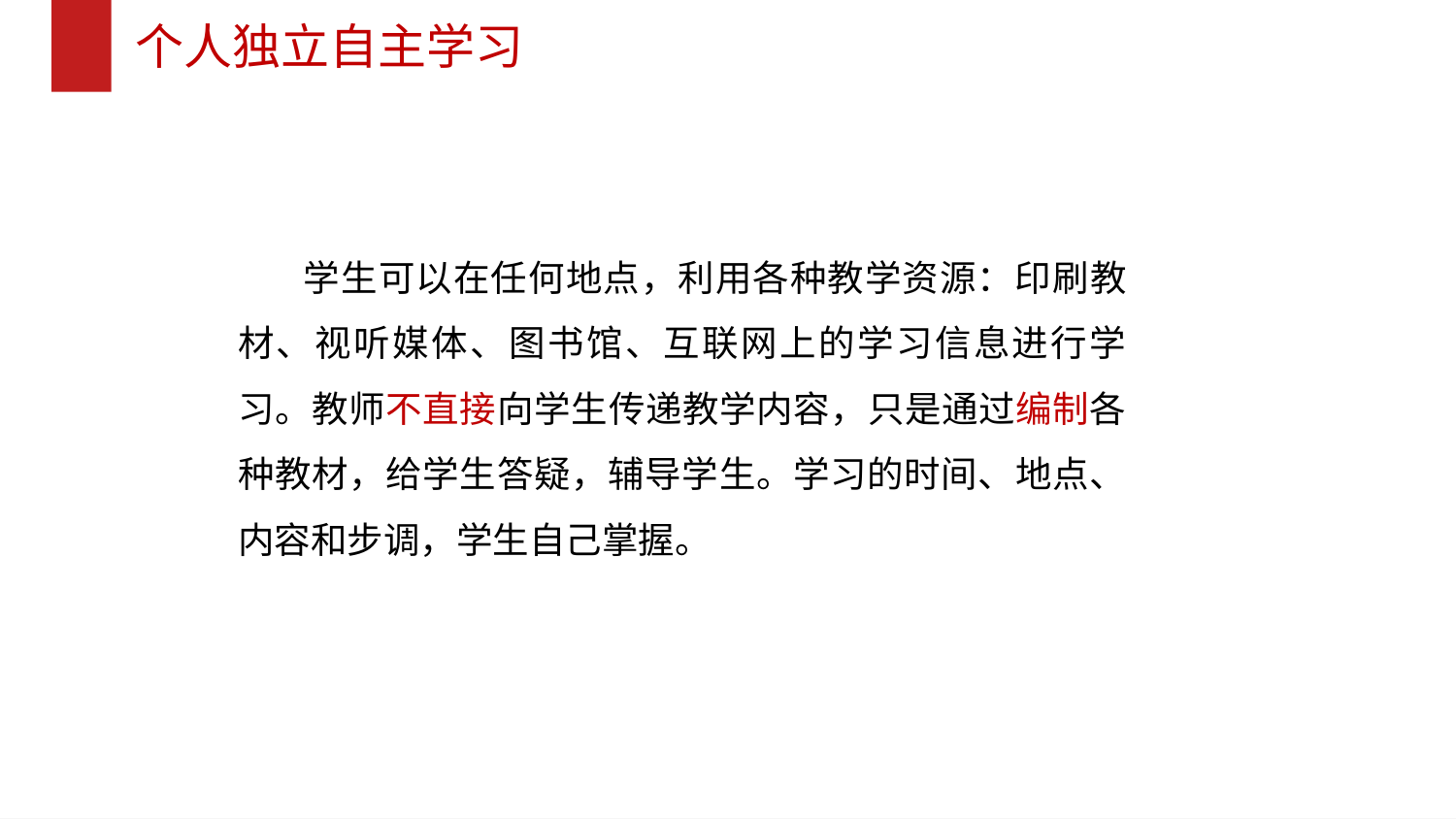

个人独立自主学习
      学生可以在任何地点，利用各种教学资源：印刷教材、视听媒体、图书馆、互联网上的学习信息进行学习。教师不直接向学生传递教学内容，只是通过编制各种教材，给学生答疑，辅导学生。学习的时间、地点、内容和步调，学生自己掌握。